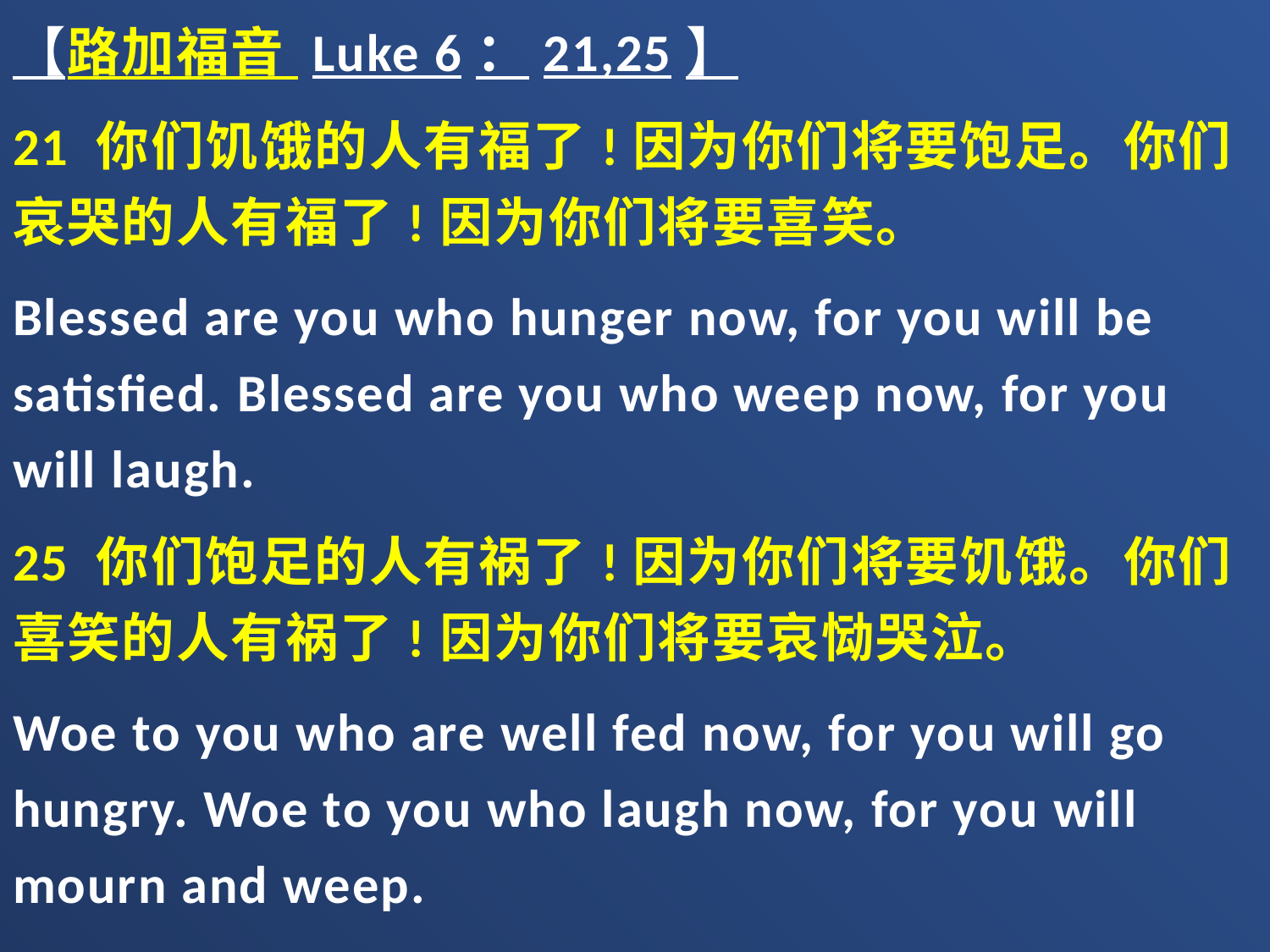

【路加福音 Luke 6：21,25】
21 你们饥饿的人有福了!因为你们将要饱足。你们哀哭的人有福了!因为你们将要喜笑。
Blessed are you who hunger now, for you will be satisfied. Blessed are you who weep now, for you will laugh.
25 你们饱足的人有祸了!因为你们将要饥饿。你们喜笑的人有祸了!因为你们将要哀恸哭泣。
Woe to you who are well fed now, for you will go hungry. Woe to you who laugh now, for you will mourn and weep.